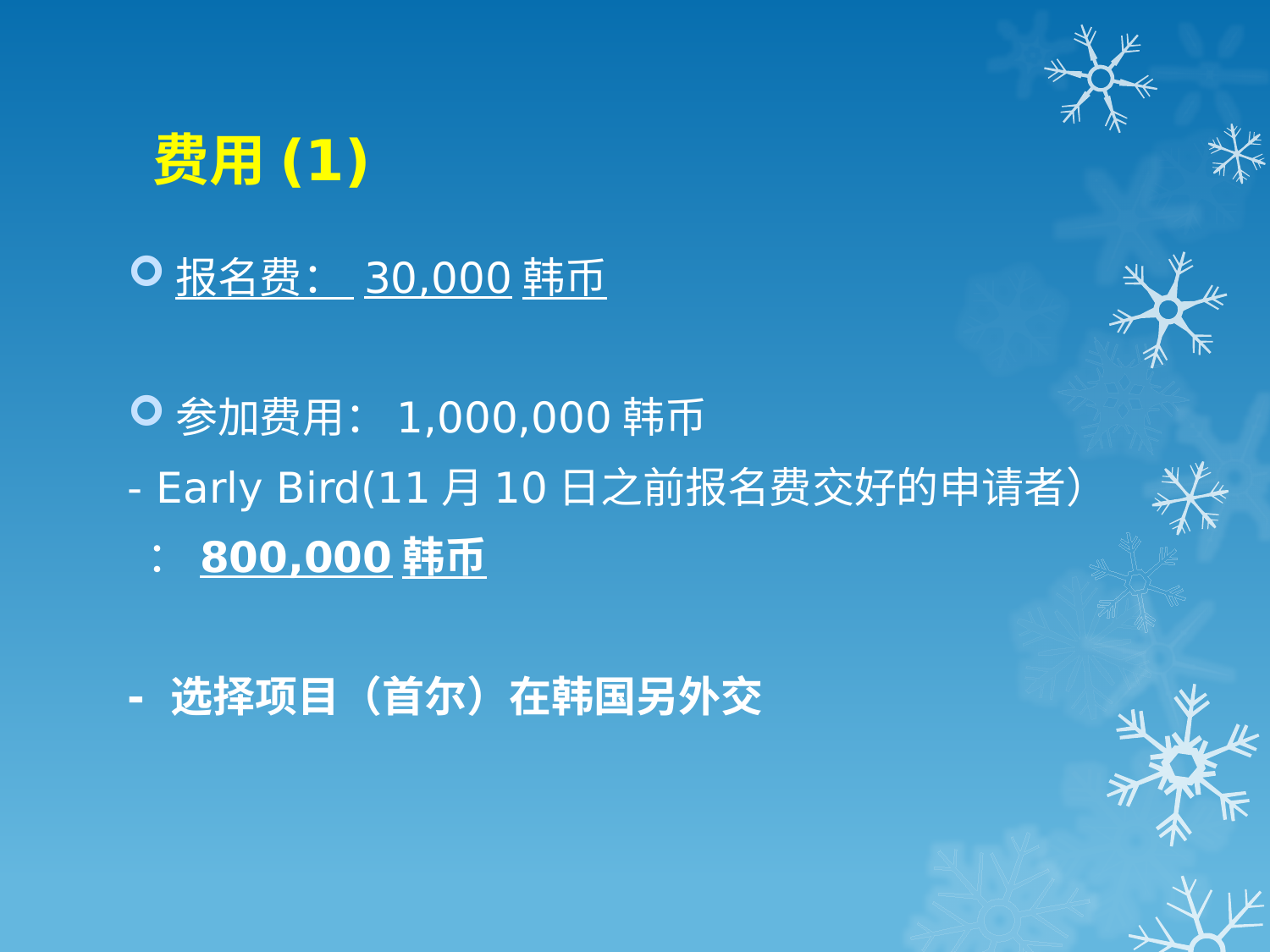

# 费用(1)
报名费： 30,000韩币

参加费用：1,000,000韩币
- Early Bird(11月10日之前报名费交好的申请者）
 ：800,000韩币

- 选择项目（首尔）在韩国另外交